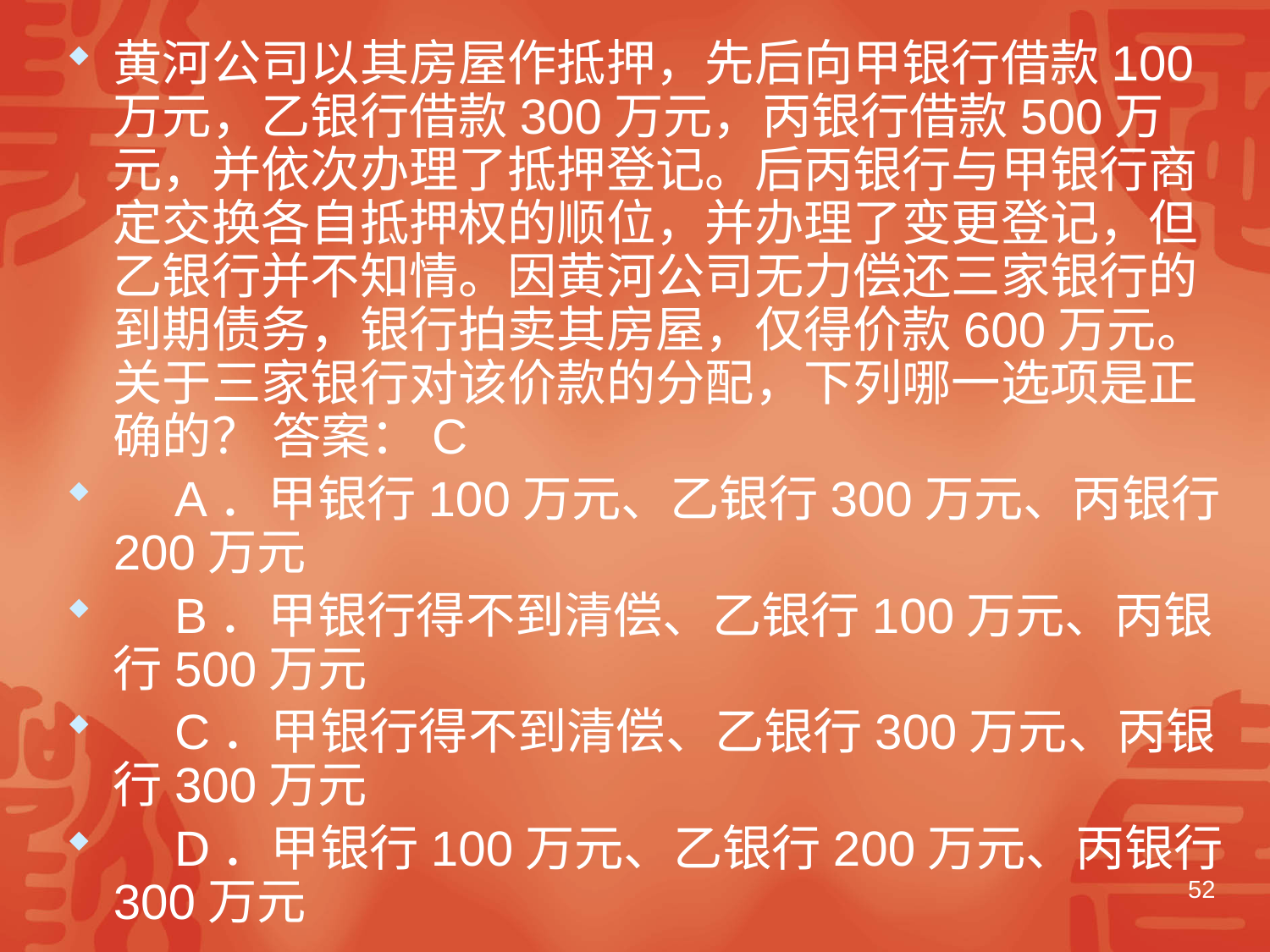

#
黄河公司以其房屋作抵押，先后向甲银行借款100万元，乙银行借款300万元，丙银行借款500万元，并依次办理了抵押登记。后丙银行与甲银行商定交换各自抵押权的顺位，并办理了变更登记，但乙银行并不知情。因黄河公司无力偿还三家银行的到期债务，银行拍卖其房屋，仅得价款600万元。关于三家银行对该价款的分配，下列哪一选项是正确的？ 答案：C
　A．甲银行100万元、乙银行300万元、丙银行200万元
　B．甲银行得不到清偿、乙银行100万元、丙银行500万元
　C．甲银行得不到清偿、乙银行300万元、丙银行300万元
　D．甲银行100万元、乙银行200万元、丙银行300万元
52